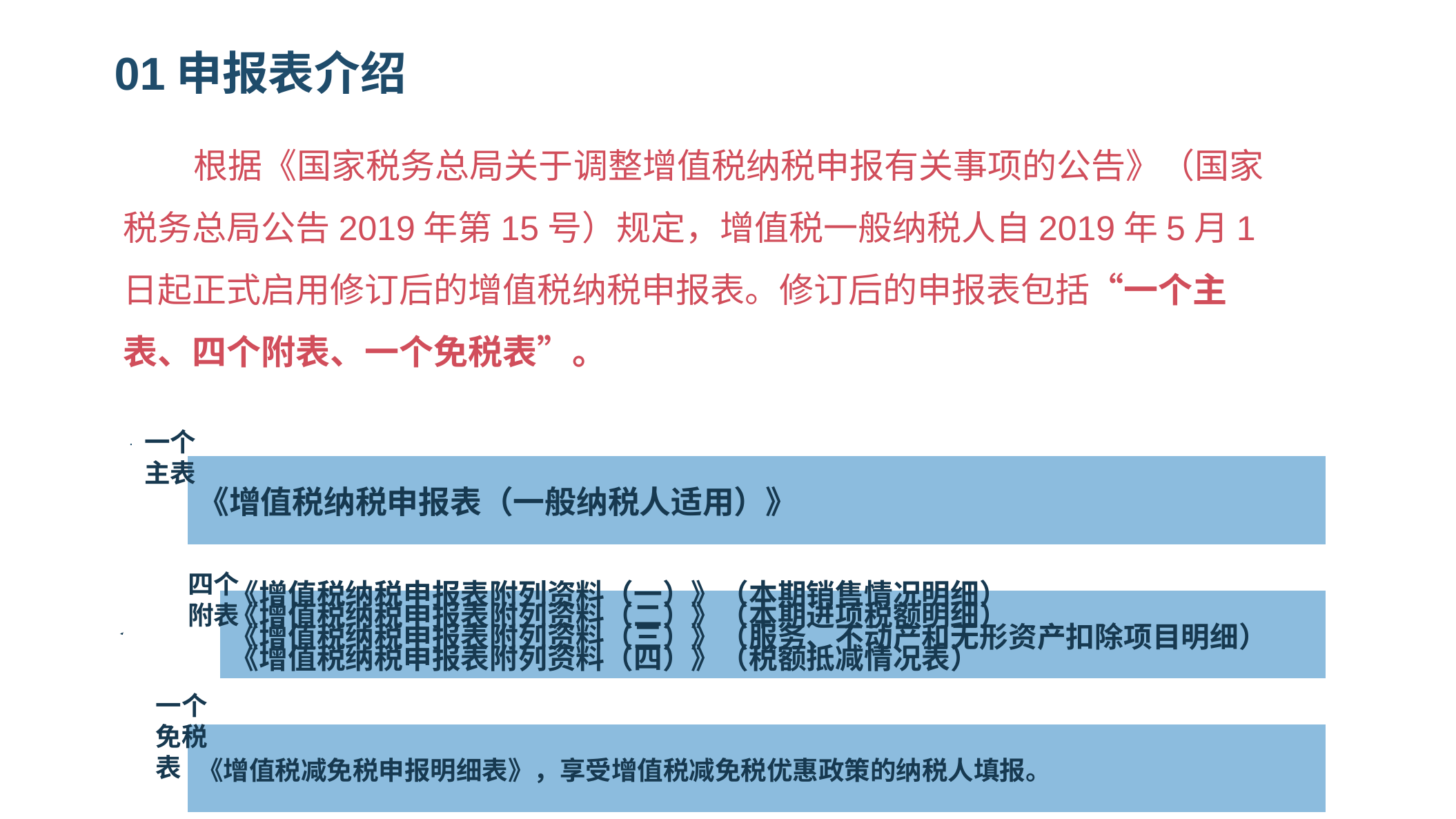

01申报表介绍
        根据《国家税务总局关于调整增值税纳税申报有关事项的公告》（国家税务总局公告2019年第15号）规定，增值税一般纳税人自2019年5月1日起正式启用修订后的增值税纳税申报表。修订后的申报表包括“一个主表、四个附表、一个免税表”。
《增值税纳税申报表（一般纳税人适用）》
《增值税纳税申报表附列资料（一）》（本期销售情况明细）
《增值税纳税申报表附列资料（二）》（本期进项税额明细）
《增值税纳税申报表附列资料（三）》（服务、不动产和无形资产扣除项目明细）
《增值税纳税申报表附列资料（四）》（税额抵减情况表）
《增值税减免税申报明细表》，享受增值税减免税优惠政策的纳税人填报。
一个主表
四个附表
一个免税表